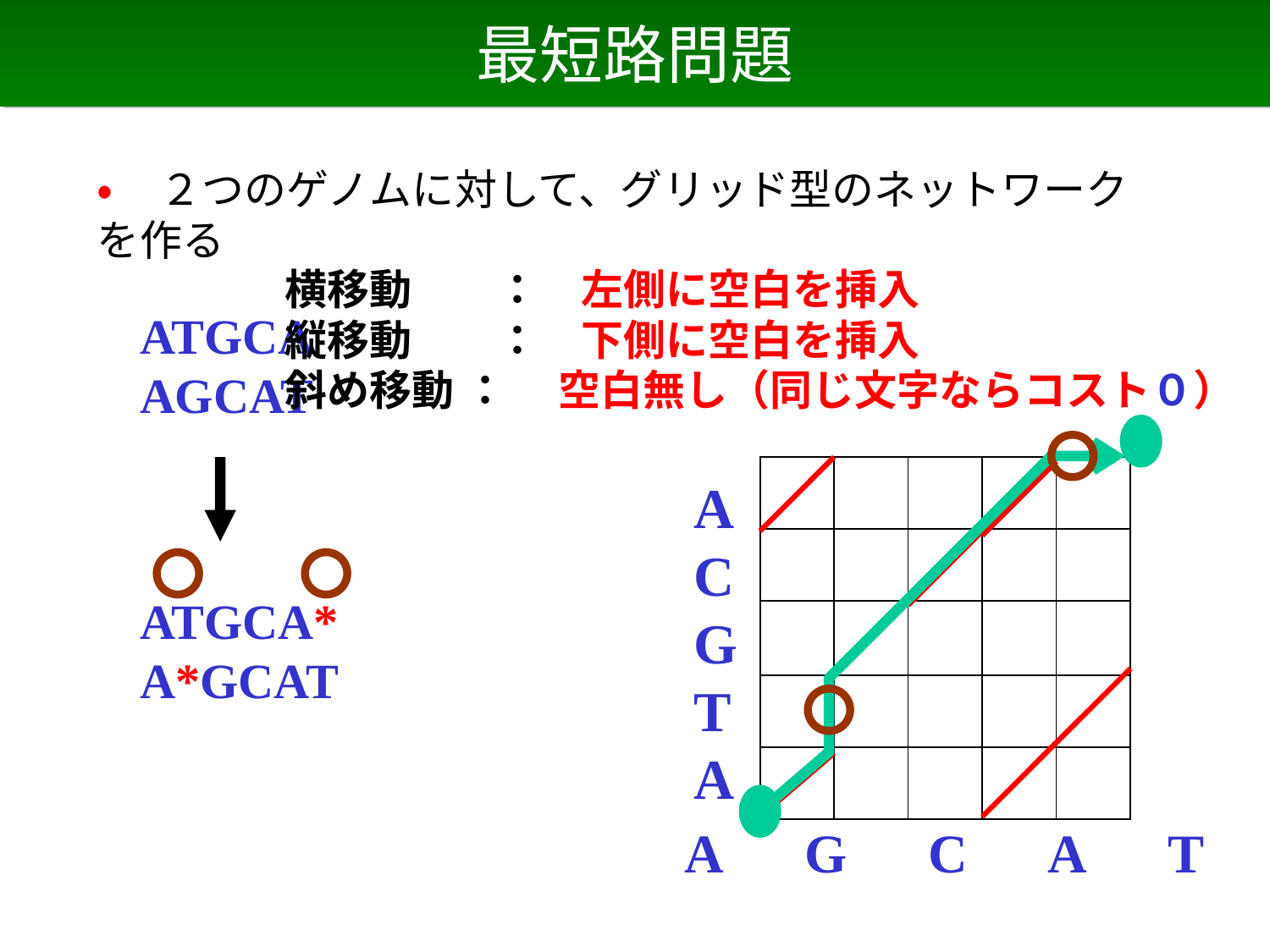

# 最短路問題
• ２つのゲノムに対して、グリッド型のネットワークを作る
横移動　　：　左側に空白を挿入
縦移動　　：　下側に空白を挿入
斜め移動 ：　 空白無し（同じ文字ならコスト０）
ATGCA
AGCAT

|  |  |  |  |  |
| --- | --- | --- | --- | --- |
|  |  |  |  |  |
|  |  |  |  |  |
|  |  |  |  |  |
|  |  |  |  |  |

A
C
G
T
A

ATGCA*
A*GCAT

A　G　C　A　T